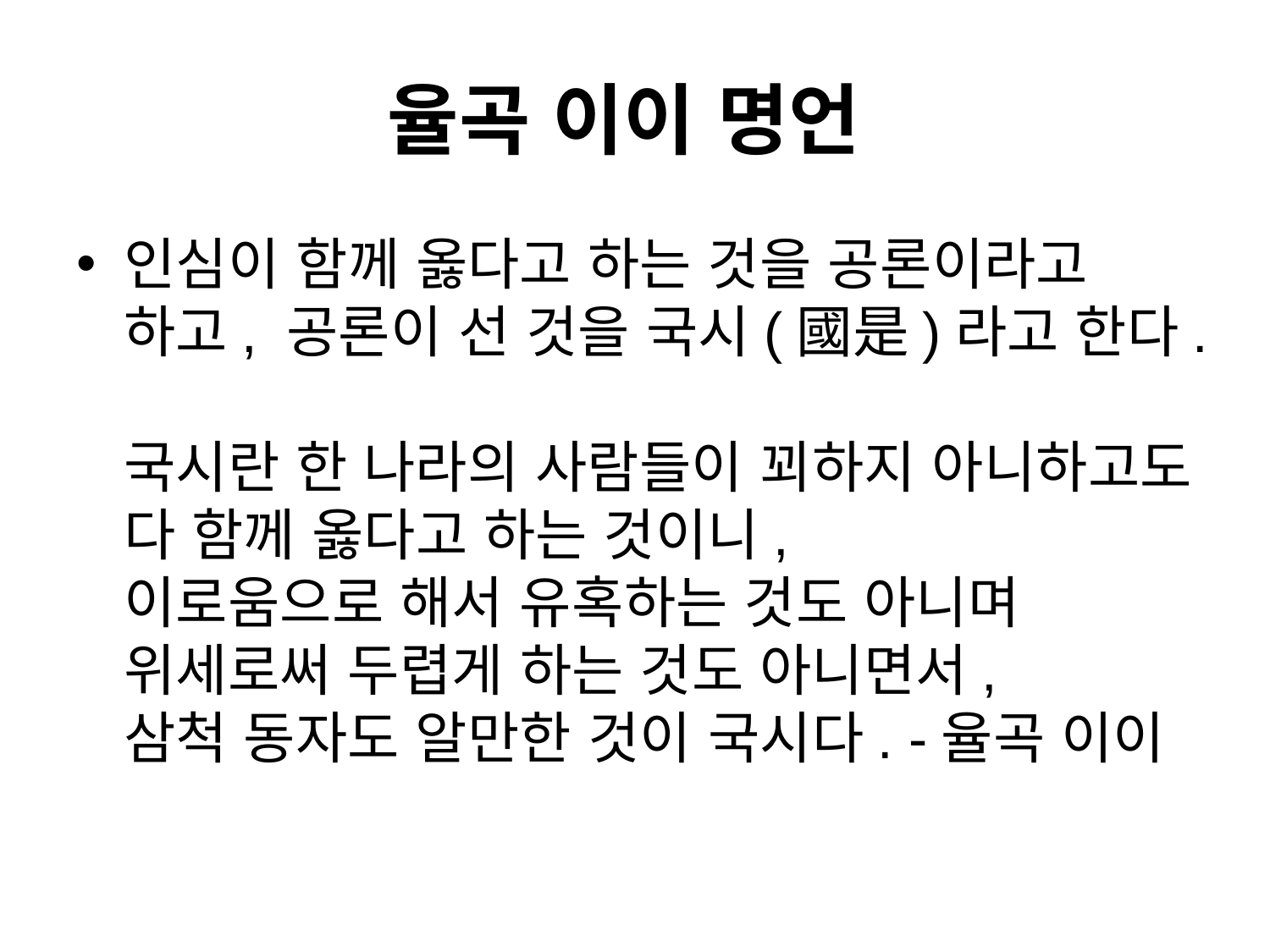

# 율곡 이이 명언
인심이 함께 옳다고 하는 것을 공론이라고 하고, 공론이 선 것을 국시(國是)라고 한다.
국시란 한 나라의 사람들이 꾀하지 아니하고도 다 함께 옳다고 하는 것이니,
이로움으로 해서 유혹하는 것도 아니며 위세로써 두렵게 하는 것도 아니면서,
삼척 동자도 알만한 것이 국시다. -율곡 이이